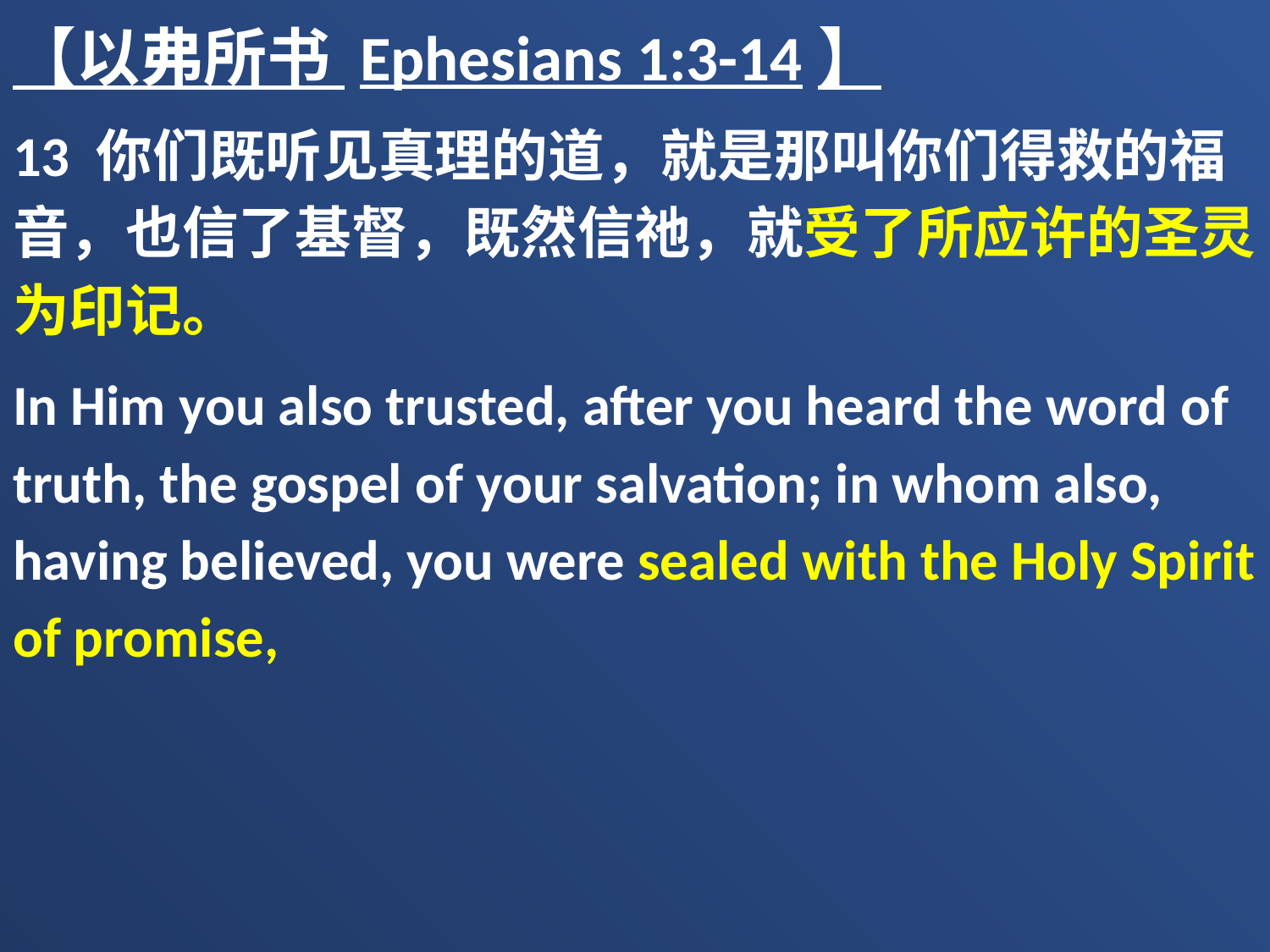

【以弗所书 Ephesians 1:3-14】
13 你们既听见真理的道，就是那叫你们得救的福音，也信了基督，既然信祂，就受了所应许的圣灵为印记。
In Him you also trusted, after you heard the word of truth, the gospel of your salvation; in whom also, having believed, you were sealed with the Holy Spirit of promise,